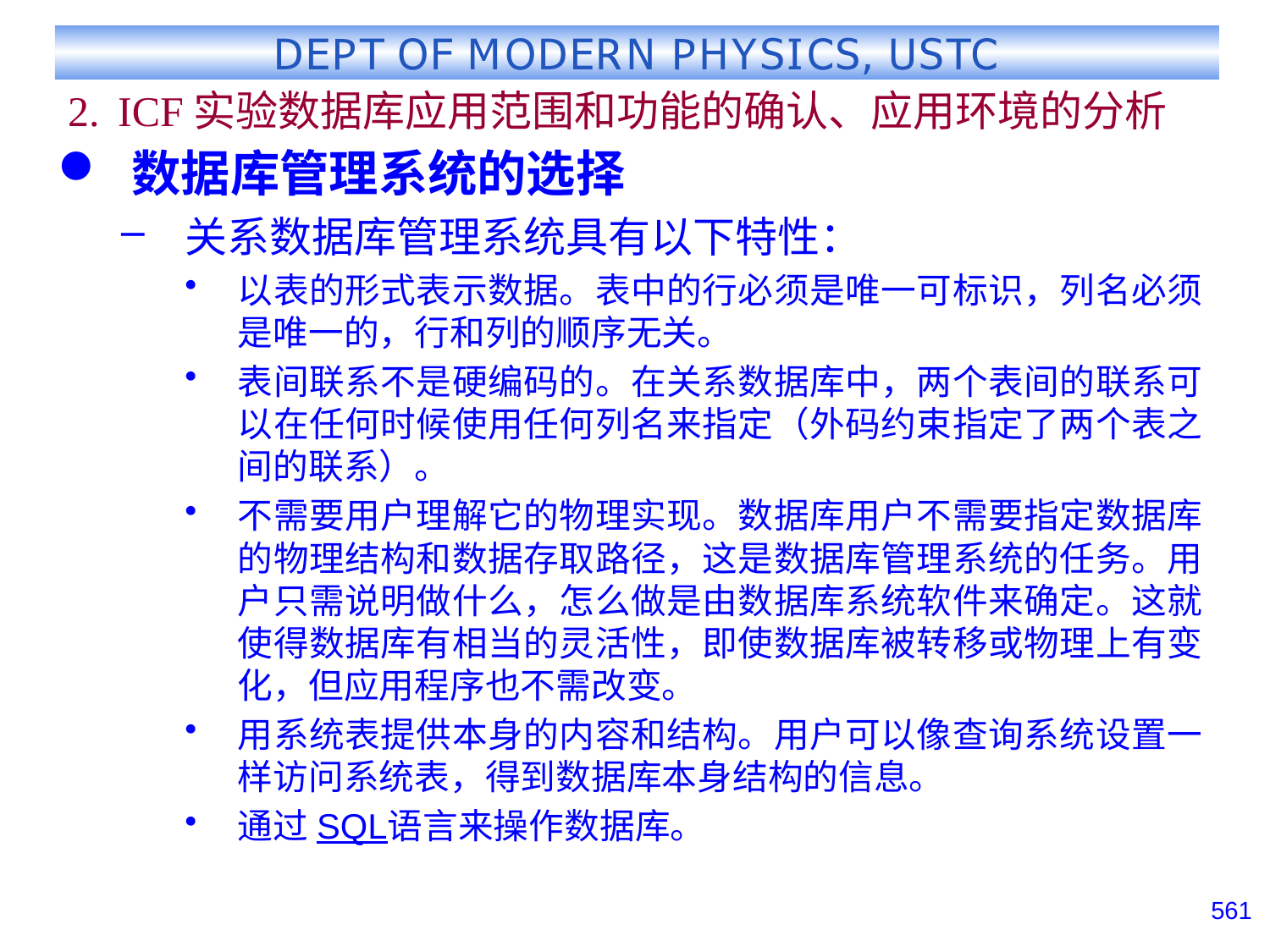

# ICF实验数据库应用范围和功能的确认、应用环境的分析
数据库管理系统的选择
关系数据库管理系统具有以下特性：
以表的形式表示数据。表中的行必须是唯一可标识，列名必须是唯一的，行和列的顺序无关。
表间联系不是硬编码的。在关系数据库中，两个表间的联系可以在任何时候使用任何列名来指定（外码约束指定了两个表之间的联系）。
不需要用户理解它的物理实现。数据库用户不需要指定数据库的物理结构和数据存取路径，这是数据库管理系统的任务。用户只需说明做什么，怎么做是由数据库系统软件来确定。这就使得数据库有相当的灵活性，即使数据库被转移或物理上有变化，但应用程序也不需改变。
用系统表提供本身的内容和结构。用户可以像查询系统设置一样访问系统表，得到数据库本身结构的信息。
通过SQL语言来操作数据库。